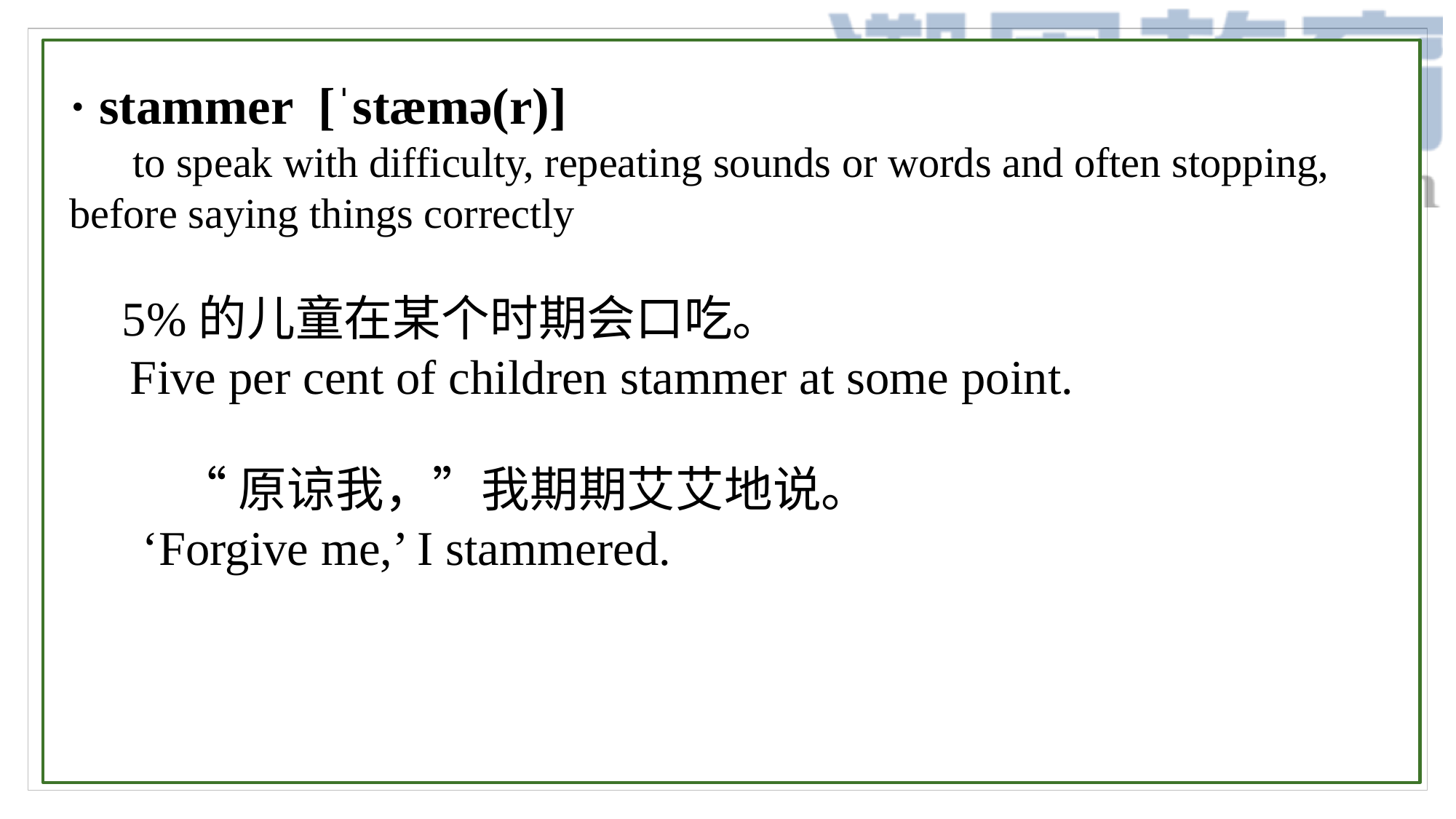

· stammer  [ˈstæmə(r)]
      to speak with difficulty, repeating sounds or words and often stopping, before saying things correctly

     5%的儿童在某个时期会口吃。
     Five per cent of children stammer at some point.

	“原谅我，”我期期艾艾地说。
      ‘Forgive me,’ I stammered.